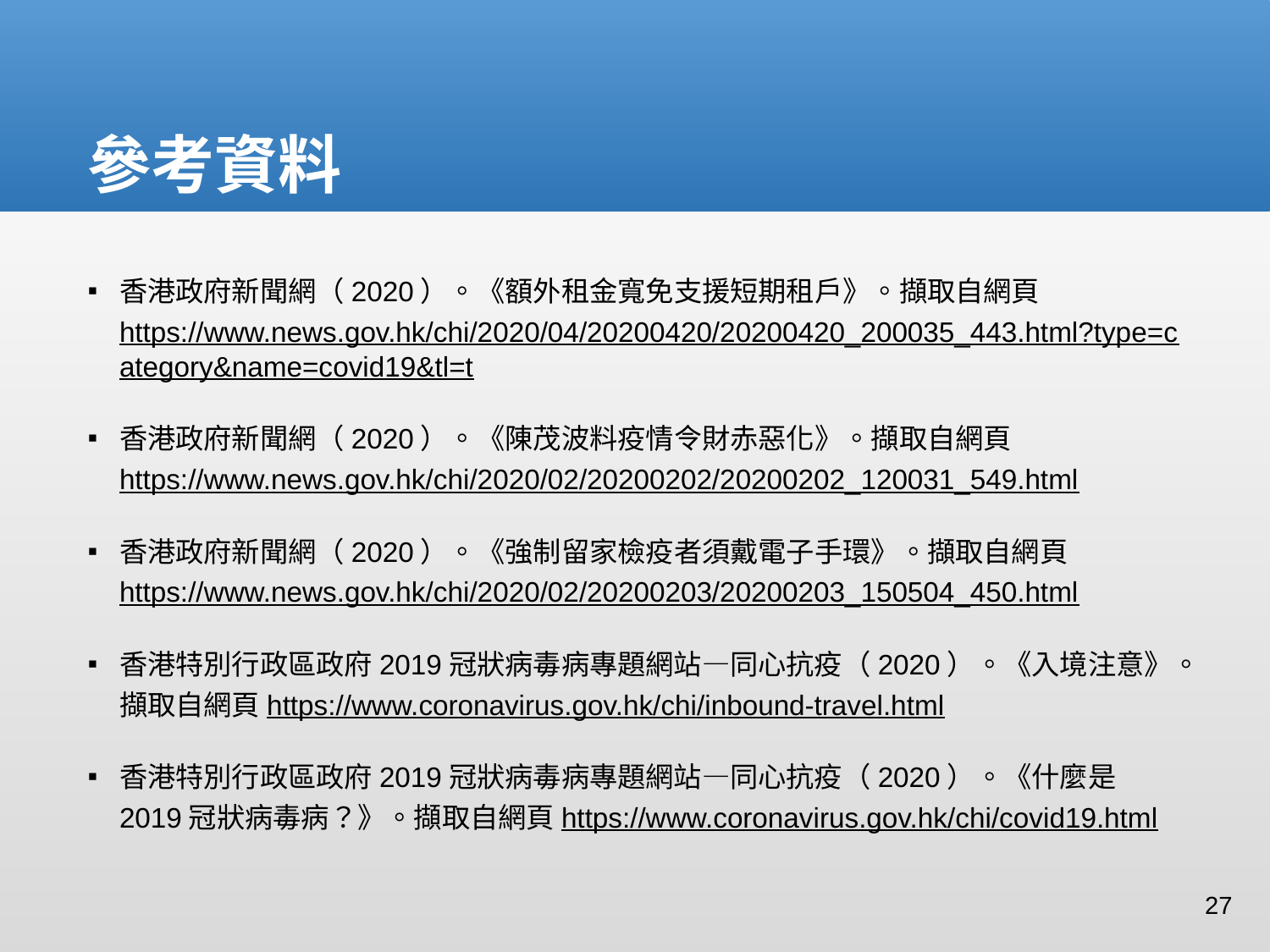

# 參考資料
香港政府新聞網（2020）。《額外租金寬免支援短期租戶》。擷取自網頁https://www.news.gov.hk/chi/2020/04/20200420/20200420_200035_443.html?type=category&name=covid19&tl=t
香港政府新聞網（2020）。《陳茂波料疫情令財赤惡化》。擷取自網頁https://www.news.gov.hk/chi/2020/02/20200202/20200202_120031_549.html
香港政府新聞網（2020）。《強制留家檢疫者須戴電子手環》。擷取自網頁https://www.news.gov.hk/chi/2020/02/20200203/20200203_150504_450.html
香港特別行政區政府2019冠狀病毒病專題網站—同心抗疫（2020）。《入境注意》。擷取自網頁https://www.coronavirus.gov.hk/chi/inbound-travel.html
香港特別行政區政府2019冠狀病毒病專題網站—同心抗疫（2020）。《什麼是2019冠狀病毒病？》。擷取自網頁https://www.coronavirus.gov.hk/chi/covid19.html
27